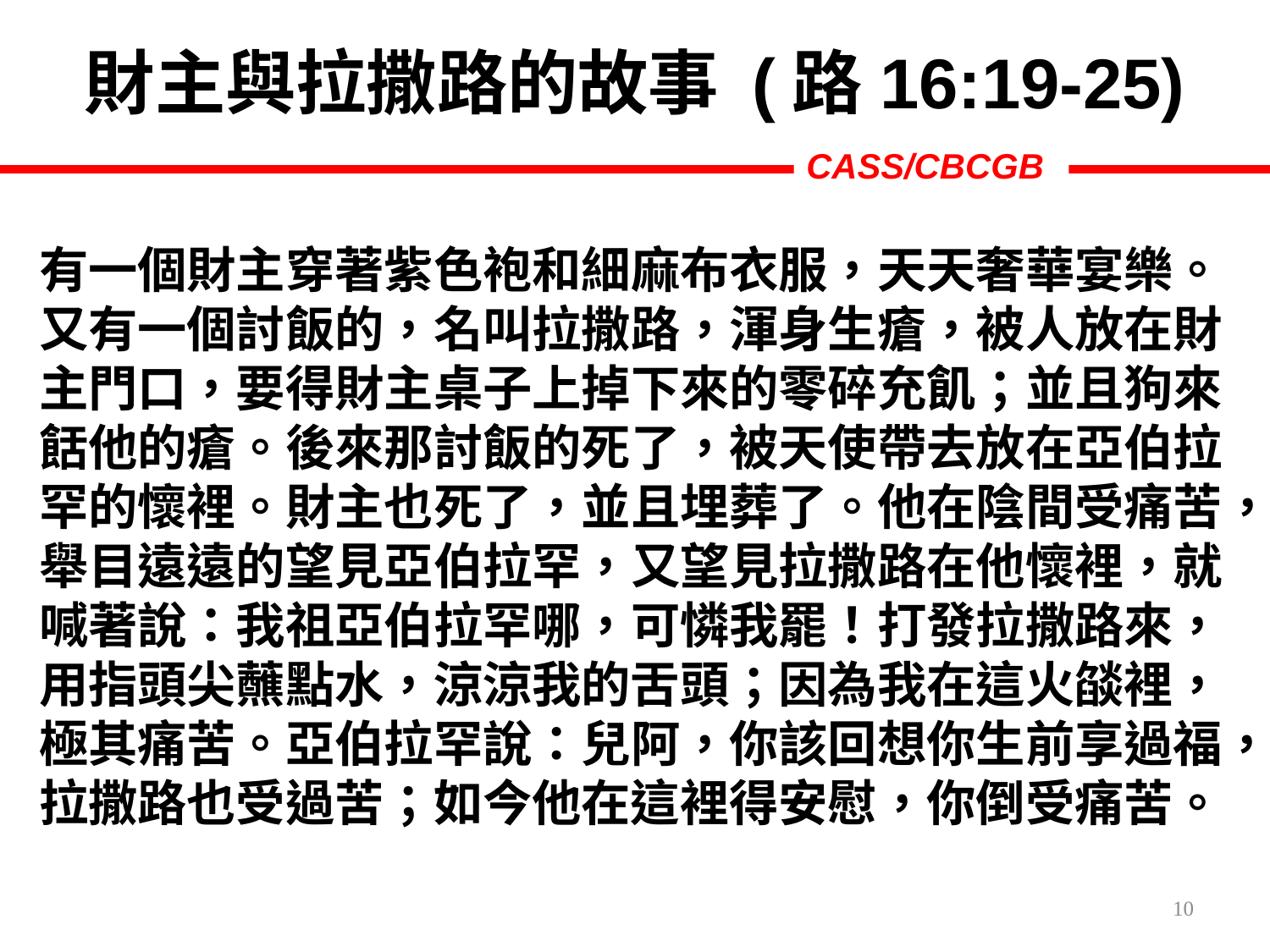

財主與拉撒路的故事 (路16:19-25)
有一個財主穿著紫色袍和細麻布衣服，天天奢華宴樂。
又有一個討飯的，名叫拉撒路，渾身生瘡，被人放在財主門口，要得財主桌子上掉下來的零碎充飢；並且狗來餂他的瘡。後來那討飯的死了，被天使帶去放在亞伯拉罕的懷裡。財主也死了，並且埋葬了。他在陰間受痛苦，舉目遠遠的望見亞伯拉罕，又望見拉撒路在他懷裡，就喊著說：我祖亞伯拉罕哪，可憐我罷！打發拉撒路來，用指頭尖蘸點水，涼涼我的舌頭；因為我在這火燄裡，極其痛苦。亞伯拉罕說：兒阿，你該回想你生前享過福，拉撒路也受過苦；如今他在這裡得安慰，你倒受痛苦。

10